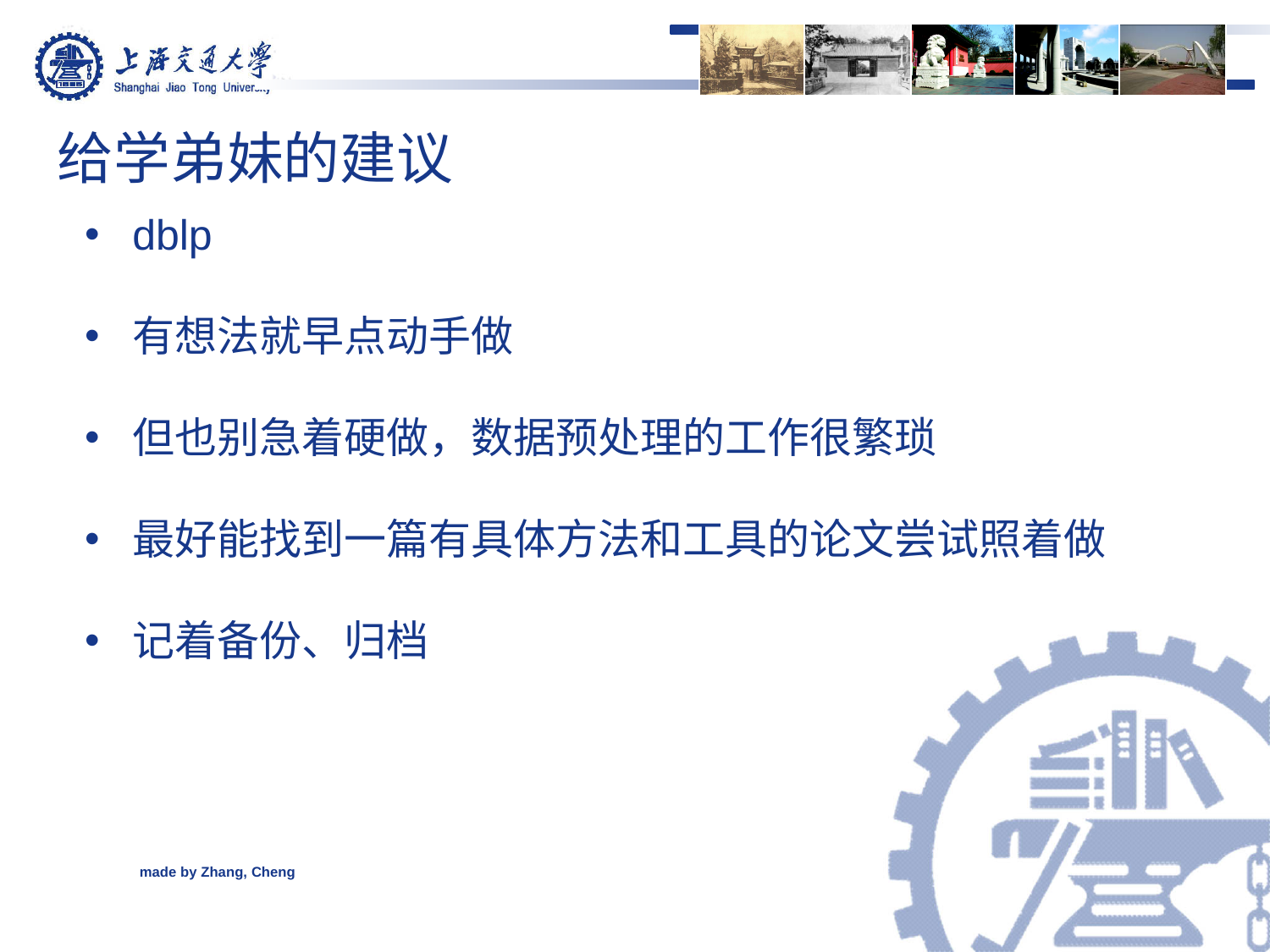

给学弟妹的建议
dblp

有想法就早点动手做

但也别急着硬做，数据预处理的工作很繁琐

最好能找到一篇有具体方法和工具的论文尝试照着做

记着备份、归档

made by Zhang, Cheng